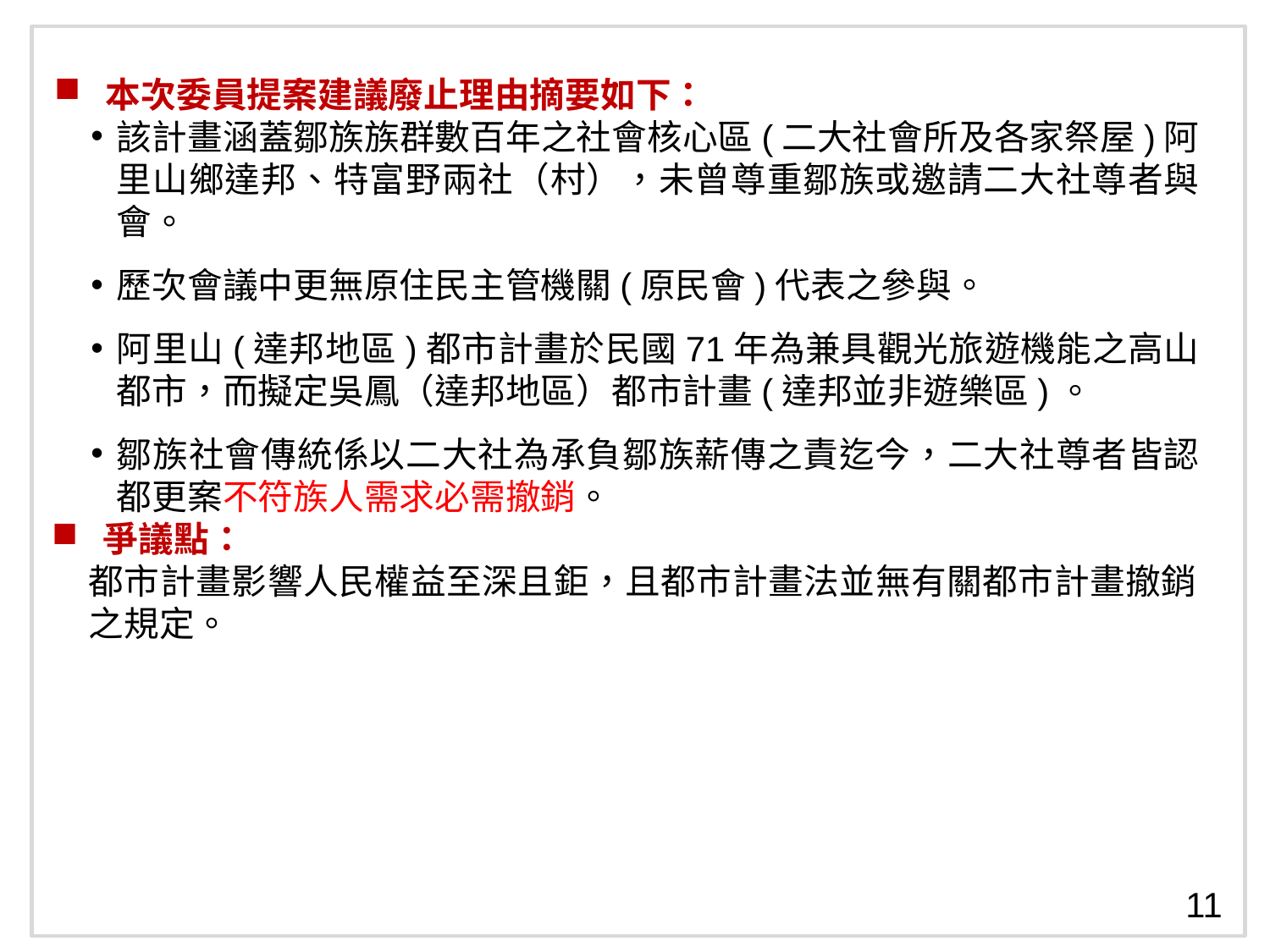

本次委員提案建議廢止理由摘要如下：
該計畫涵蓋鄒族族群數百年之社會核心區(二大社會所及各家祭屋)阿里山鄉達邦、特富野兩社（村），未曾尊重鄒族或邀請二大社尊者與會。
歷次會議中更無原住民主管機關(原民會)代表之參與。
阿里山(達邦地區)都市計畫於民國71年為兼具觀光旅遊機能之高山都市，而擬定吳鳳（達邦地區）都市計畫(達邦並非遊樂區)。
鄒族社會傳統係以二大社為承負鄒族薪傳之責迄今，二大社尊者皆認都更案不符族人需求必需撤銷。
  爭議點：
都市計畫影響人民權益至深且鉅，且都市計畫法並無有關都市計畫撤銷之規定。
11